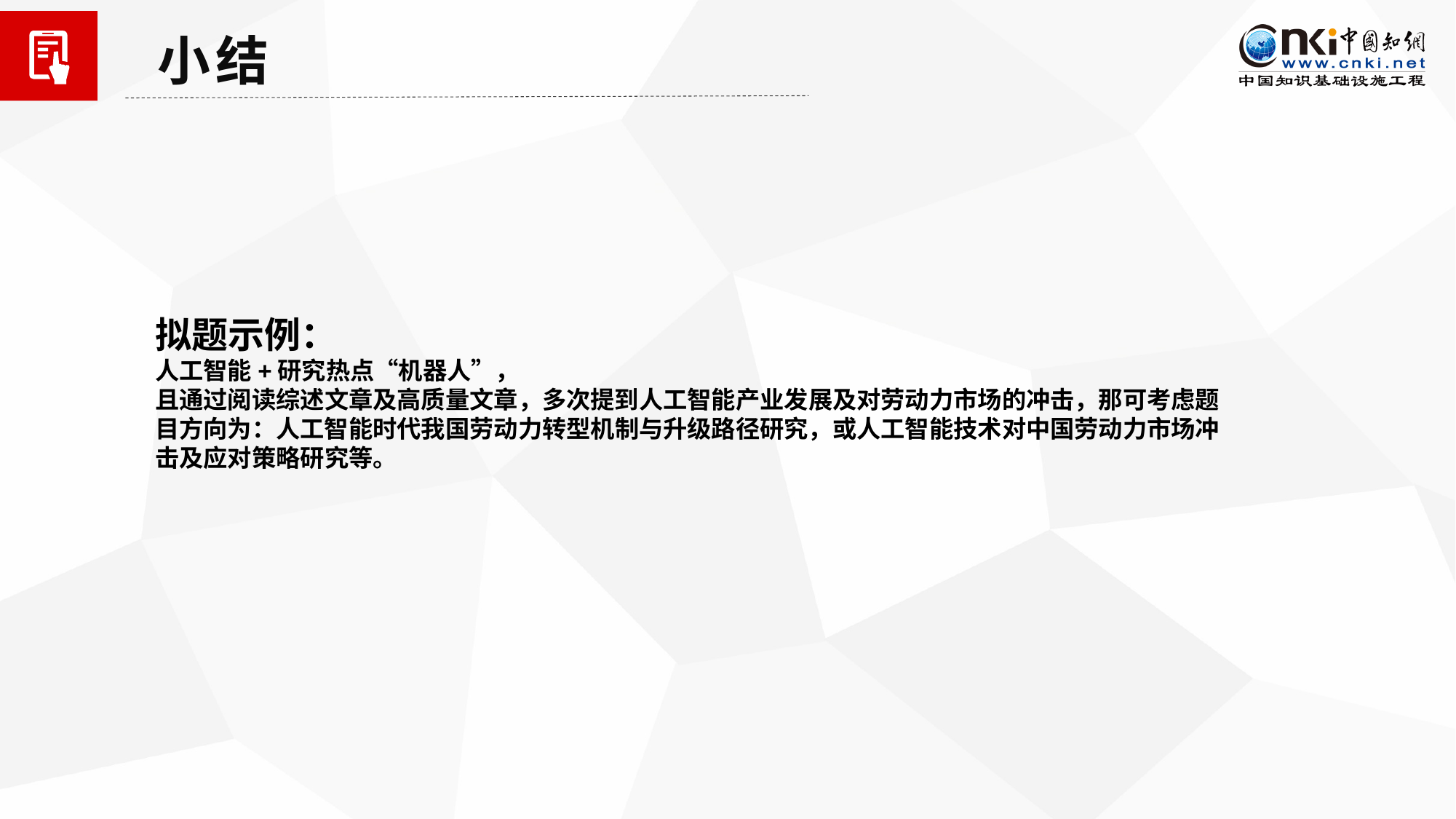

小结
拟题示例：
人工智能+研究热点“机器人”，
且通过阅读综述文章及高质量文章，多次提到人工智能产业发展及对劳动力市场的冲击，那可考虑题目方向为：人工智能时代我国劳动力转型机制与升级路径研究，或人工智能技术对中国劳动力市场冲击及应对策略研究等。